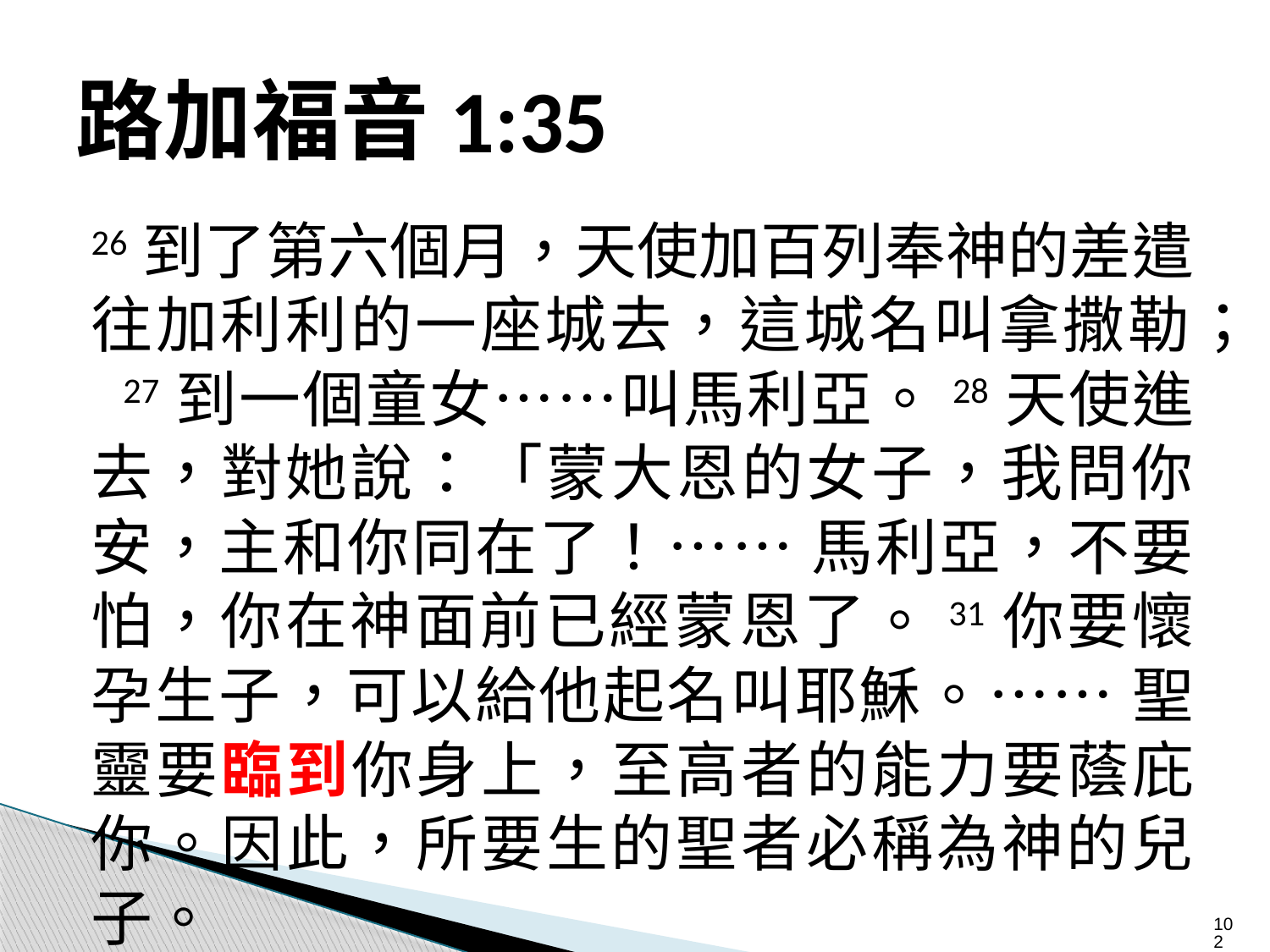

# 路加福音1:35
26到了第六個月，天使加百列奉神的差遣往加利利的一座城去，這城名叫拿撒勒； 27到一個童女……叫馬利亞。28天使進去，對她說：「蒙大恩的女子，我問你安，主和你同在了！…… 馬利亞，不要怕，你在神面前已經蒙恩了。31你要懷孕生子，可以給他起名叫耶穌。…… 聖靈要臨到你身上，至高者的能力要蔭庇你。因此，所要生的聖者必稱為神的兒子。
102